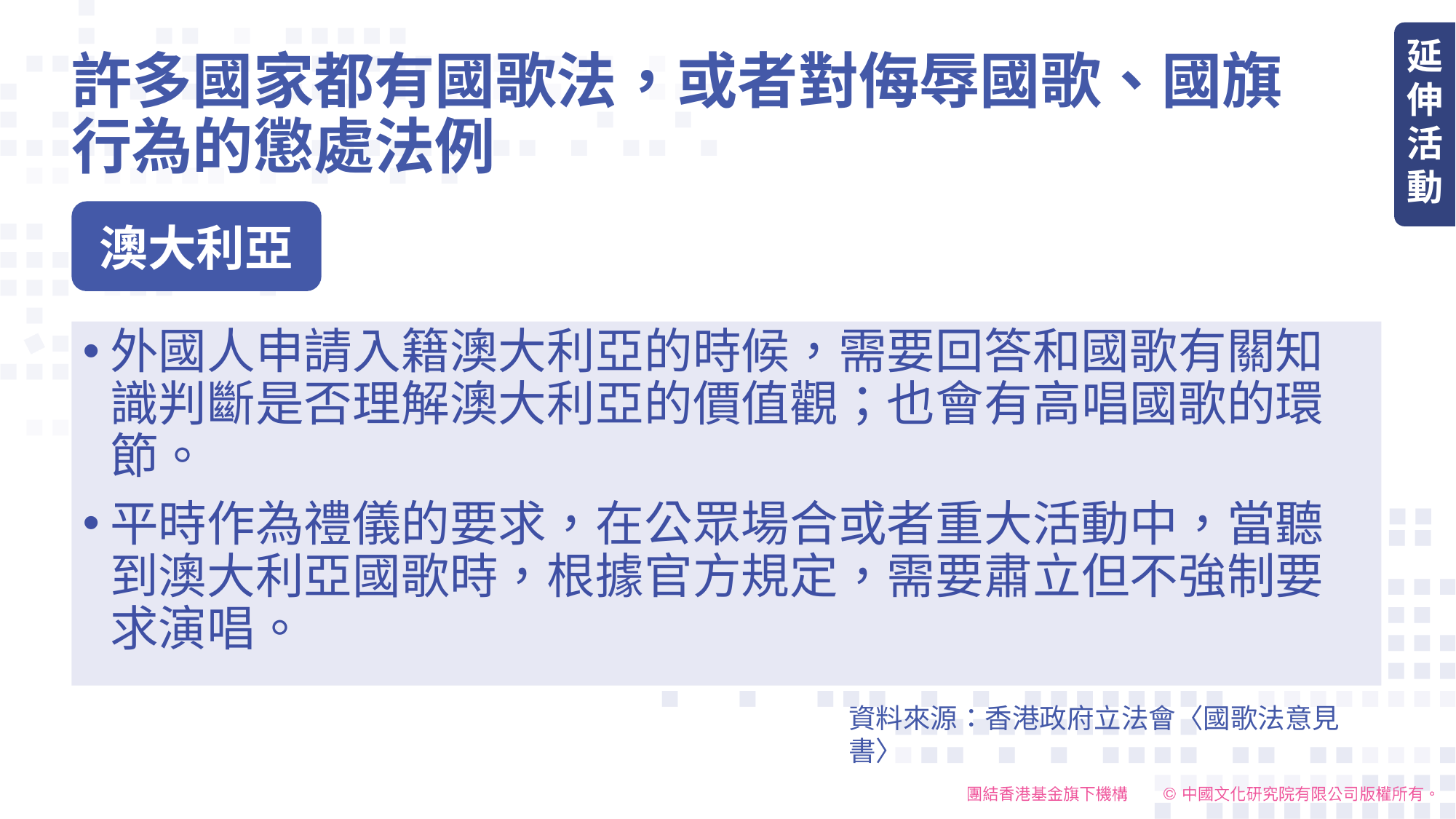

延伸活動
# 許多國家都有國歌法，或者對侮辱國歌、國旗行為的懲處法例

澳大利亞
外國人申請入籍澳大利亞的時候，需要回答和國歌有關知識判斷是否理解澳大利亞的價值觀；也會有高唱國歌的環節。
平時作為禮儀的要求，在公眾場合或者重大活動中，當聽到澳大利亞國歌時，根據官方規定，需要肅立但不強制要求演唱。
資料來源：香港政府立法會〈國歌法意見書〉